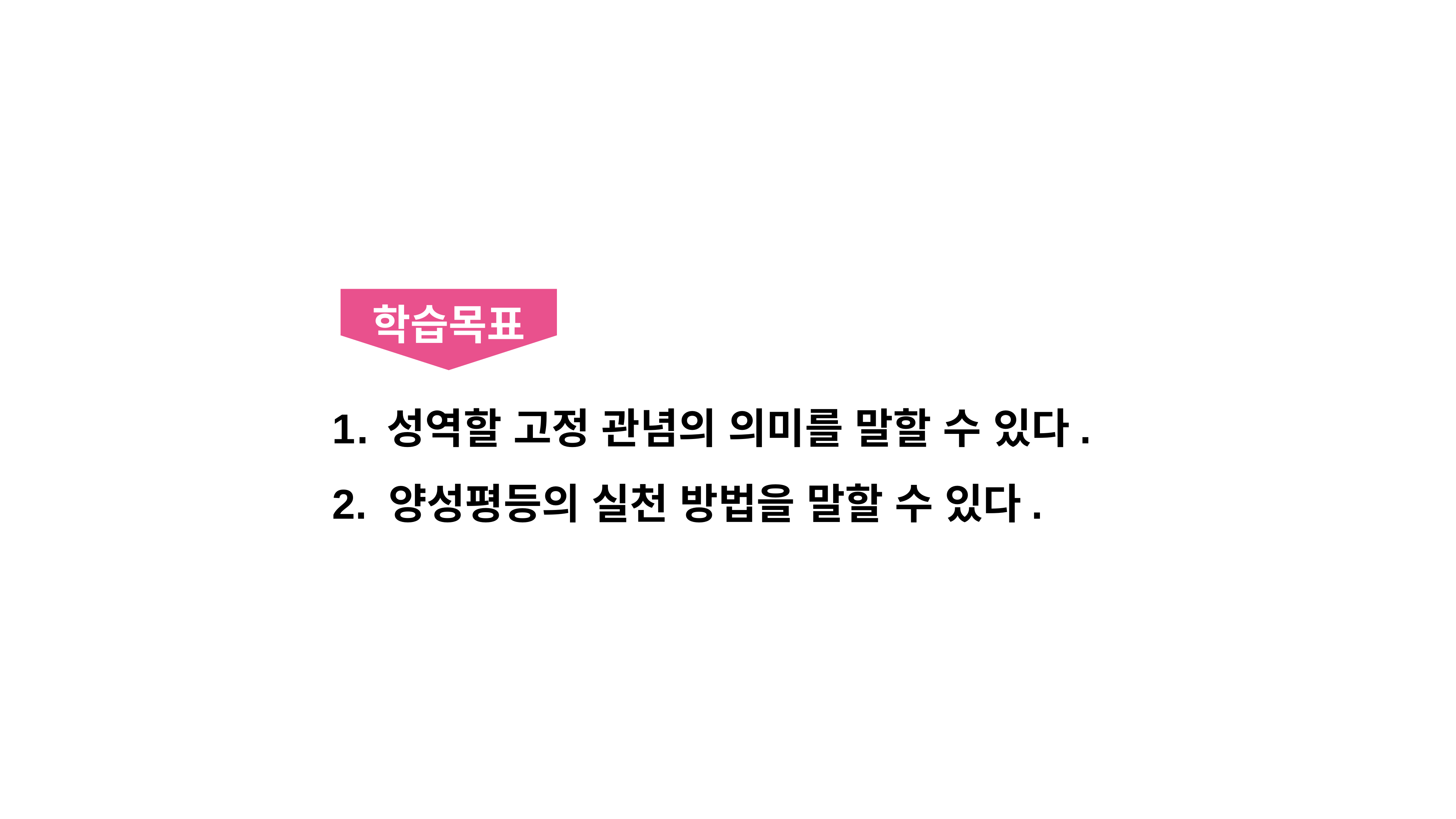

학습목표
성역할 고정 관념의 의미를 말할 수 있다.
2. 양성평등의 실천 방법을 말할 수 있다.